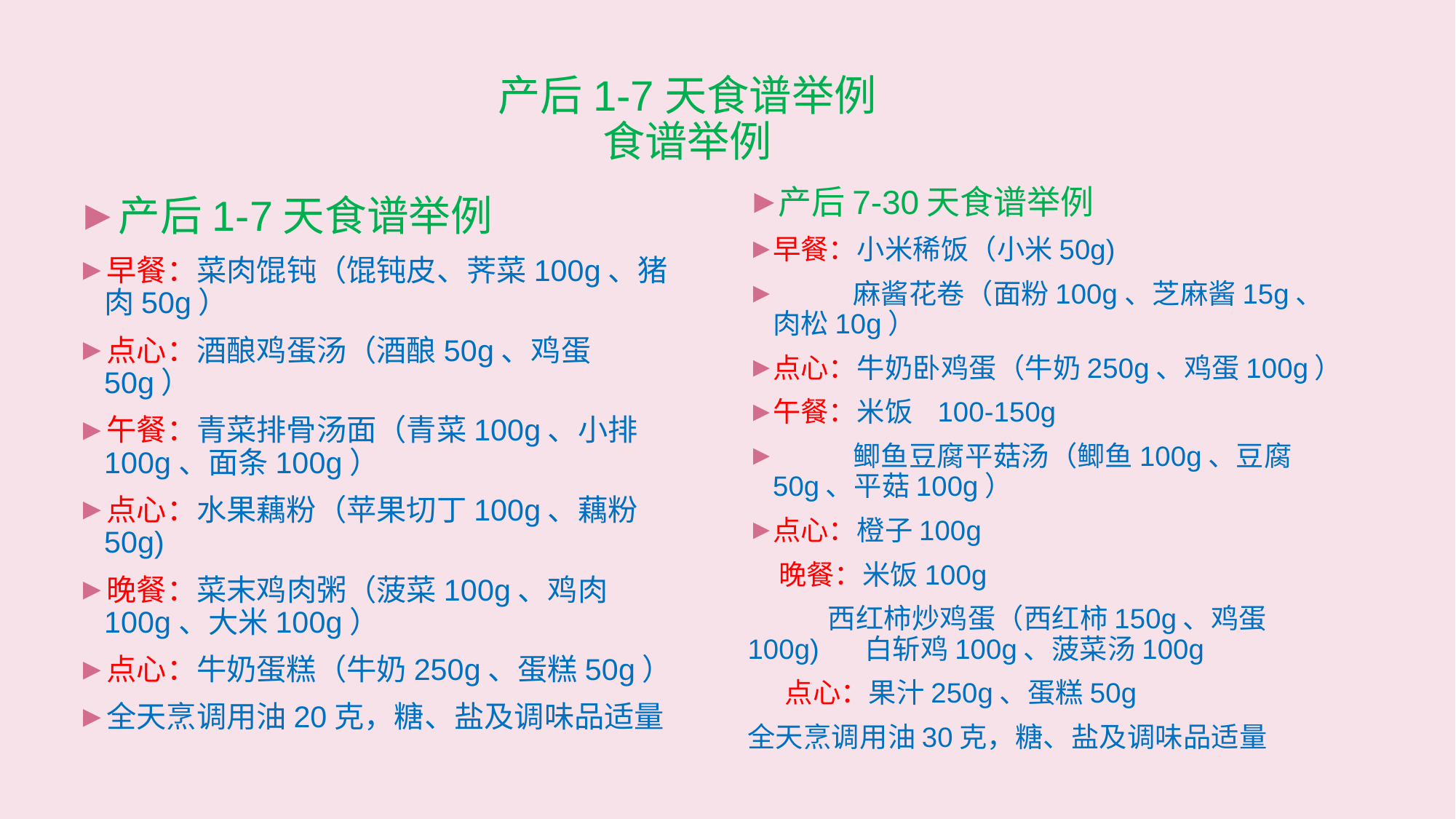

# 产后1-7天食谱举例 食谱举例
产后7-30天食谱举例
早餐：小米稀饭（小米50g)
            麻酱花卷（面粉100g、芝麻酱15g、肉松10g）
点心：牛奶卧鸡蛋（牛奶250g、鸡蛋100g）
午餐：米饭   100-150g
            鲫鱼豆腐平菇汤（鲫鱼100g、豆腐50g、平菇100g）
点心：橙子100g
    晚餐：米饭100g
            西红柿炒鸡蛋（西红柿150g、鸡蛋100g)     白斩鸡100g、菠菜汤100g
     点心：果汁250g、蛋糕50g
全天烹调用油30克，糖、盐及调味品适量

产后1-7天食谱举例
早餐：菜肉馄钝（馄钝皮、荠菜100g、猪肉50g）
点心：酒酿鸡蛋汤（酒酿50g、鸡蛋50g）
午餐：青菜排骨汤面（青菜100g、小排100g、面条100g）
点心：水果藕粉（苹果切丁100g、藕粉50g)
晚餐：菜末鸡肉粥（菠菜100g、鸡肉100g、大米100g）
点心：牛奶蛋糕（牛奶250g、蛋糕50g）
全天烹调用油20克，糖、盐及调味品适量